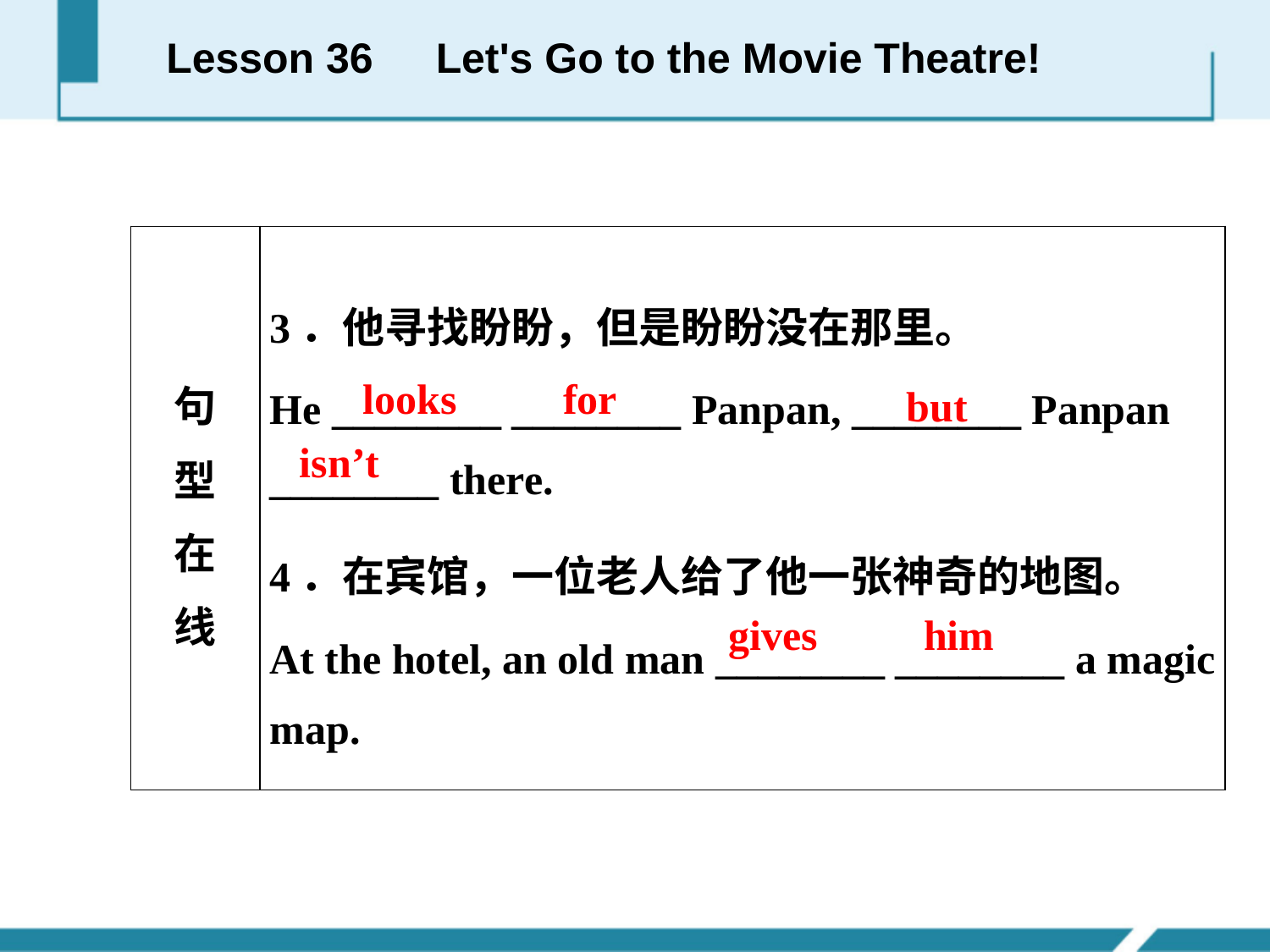

Lesson 36　Let's Go to the Movie Theatre!
| 句 型 在 线 | 3．他寻找盼盼，但是盼盼没在那里。 He \_\_\_\_\_\_\_\_ \_\_\_\_\_\_\_\_ Panpan, \_\_\_\_\_\_\_\_ Panpan \_\_\_\_\_\_\_\_ there. 4．在宾馆，一位老人给了他一张神奇的地图。 At the hotel, an old man \_\_\_\_\_\_\_\_ \_\_\_\_\_\_\_\_ a magic map. |
| --- | --- |
looks          for
but

isn’t
gives          him